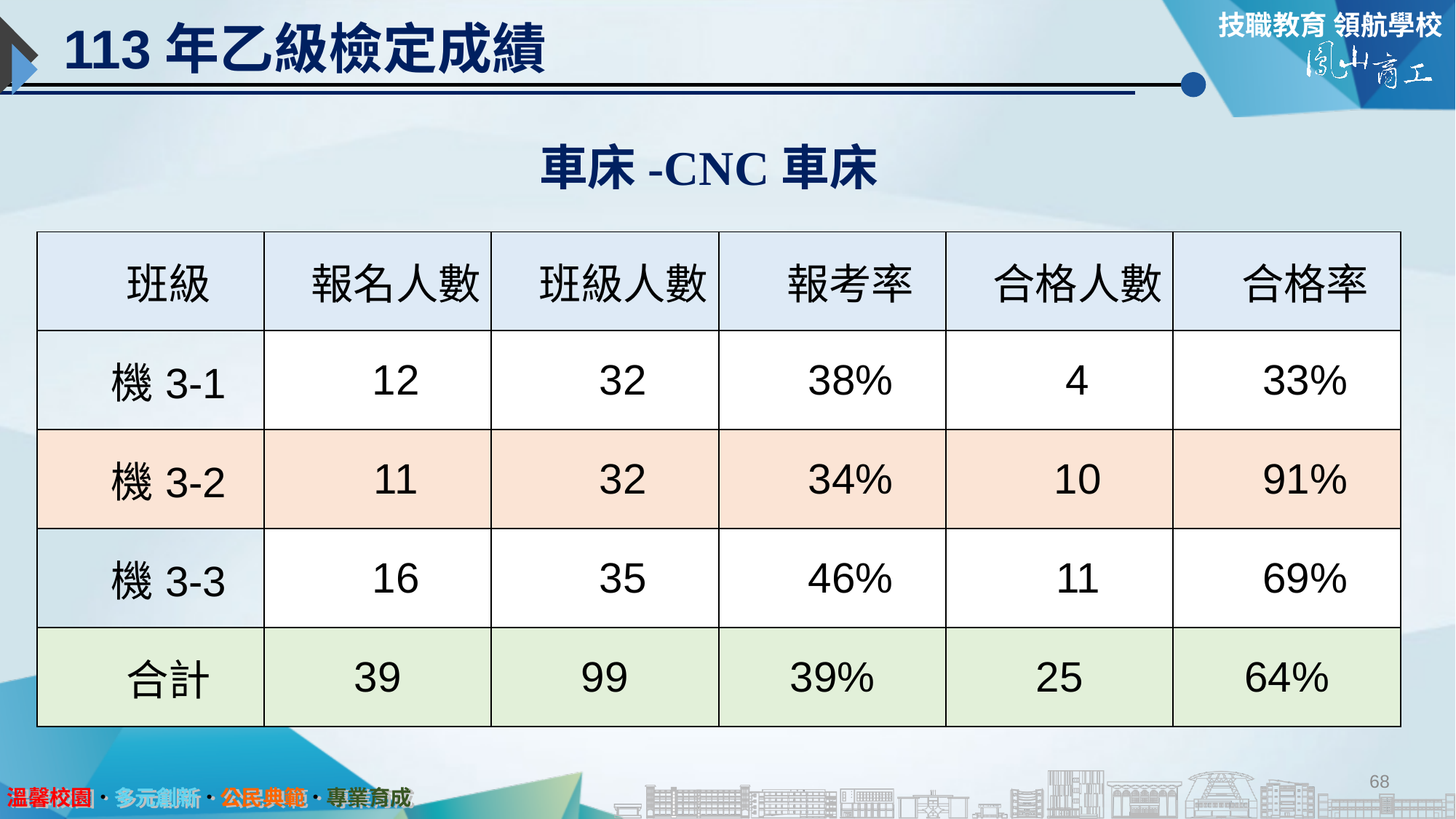

# 113年乙級檢定成績
車床-CNC車床
| 班級 | 報名人數 | 班級人數 | 報考率 | 合格人數 | 合格率 |
| --- | --- | --- | --- | --- | --- |
| 機3-1 | 12 | 32 | 38% | 4 | 33% |
| 機3-2 | 11 | 32 | 34% | 10 | 91% |
| 機3-3 | 16 | 35 | 46% | 11 | 69% |
| 合計 | 39 | 99 | 39% | 25 | 64% |
68